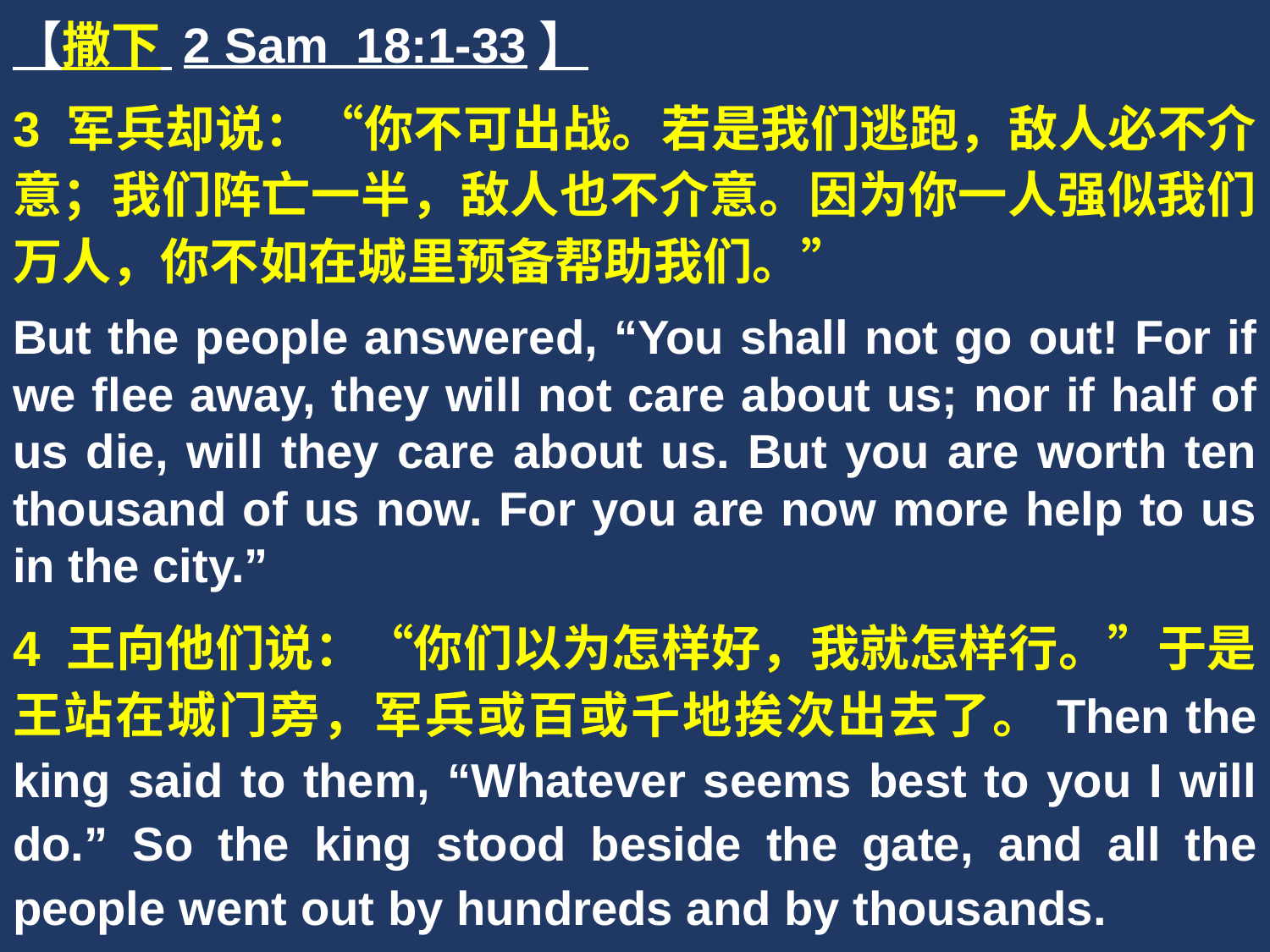

【撒下 2 Sam  18:1-33】
3 军兵却说：“你不可出战。若是我们逃跑，敌人必不介意；我们阵亡一半，敌人也不介意。因为你一人强似我们万人，你不如在城里预备帮助我们。”
But the people answered, “You shall not go out! For if we flee away, they will not care about us; nor if half of us die, will they care about us. But you are worth ten thousand of us now. For you are now more help to us in the city.”
4 王向他们说：“你们以为怎样好，我就怎样行。”于是王站在城门旁，军兵或百或千地挨次出去了。Then the king said to them, “Whatever seems best to you I will do.” So the king stood beside the gate, and all the people went out by hundreds and by thousands.